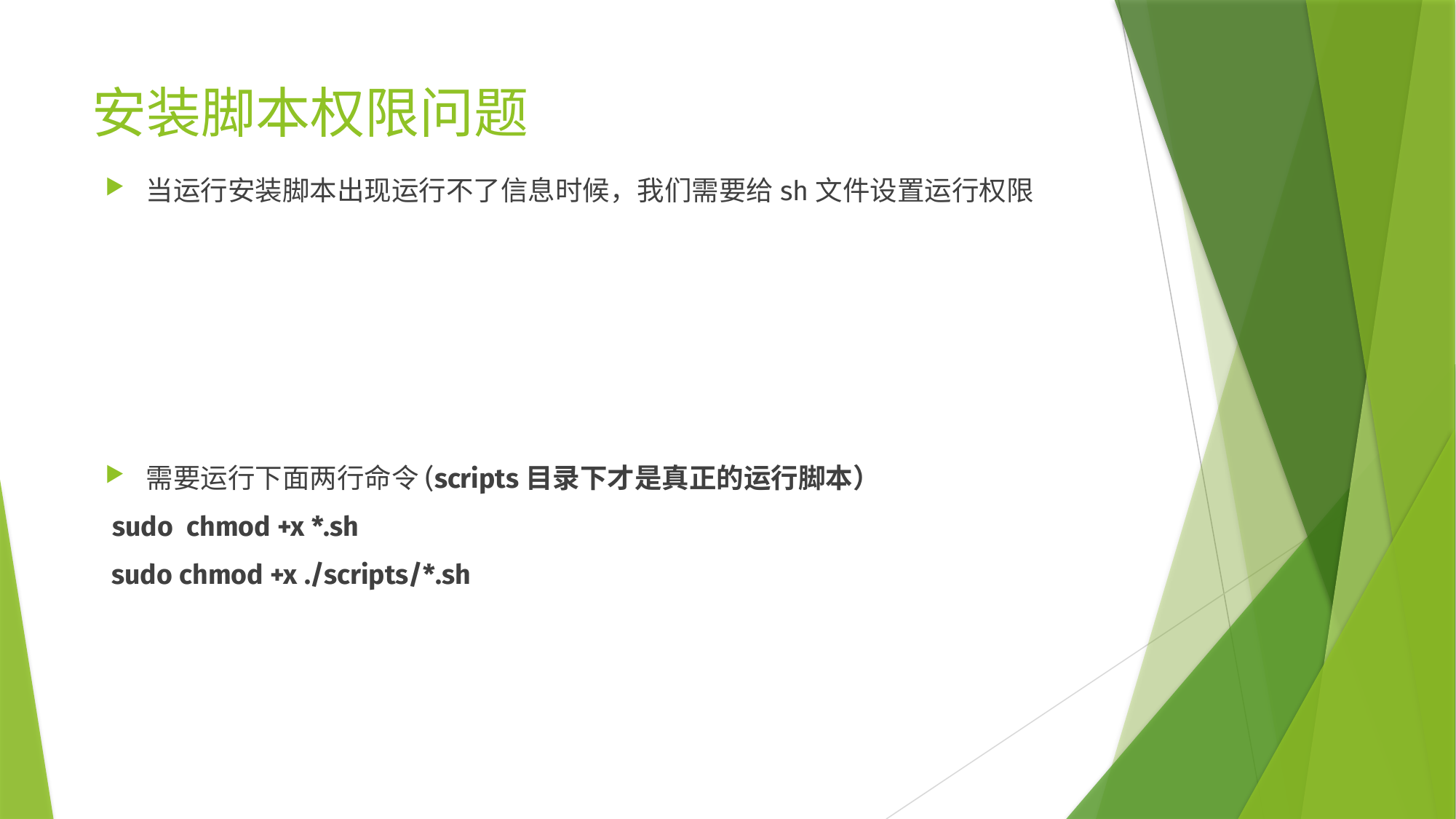

# 安装脚本权限问题
当运行安装脚本出现运行不了信息时候，我们需要给sh文件设置运行权限

需要运行下面两行命令(scripts目录下才是真正的运行脚本）
 sudo  chmod +x *.sh
 sudo chmod +x ./scripts/*.sh